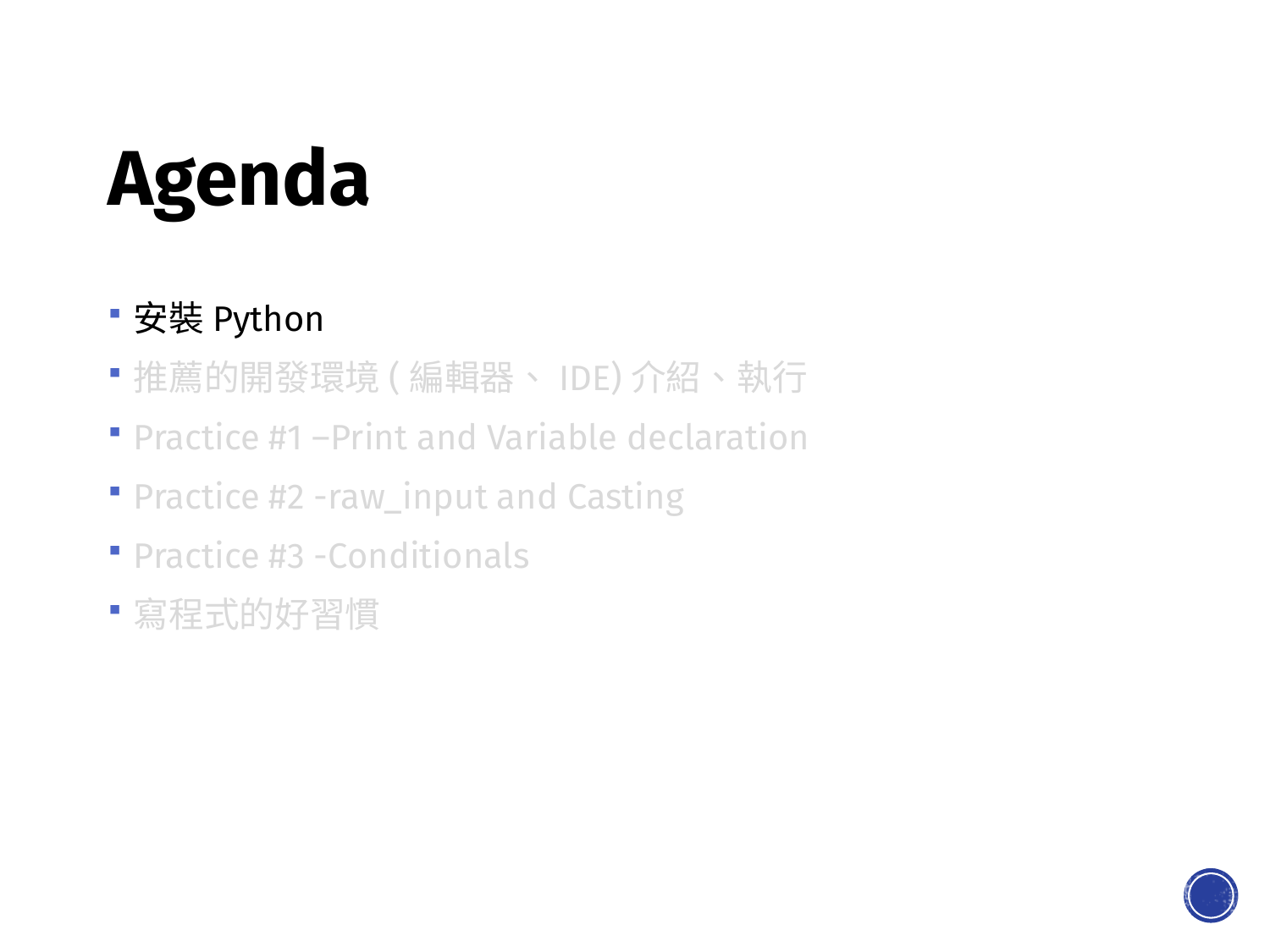

# Agenda
安裝Python
推薦的開發環境(編輯器、IDE)介紹、執行
Practice #1 –Print and Variable declaration
Practice #2 -raw_input and Casting
Practice #3 -Conditionals
寫程式的好習慣